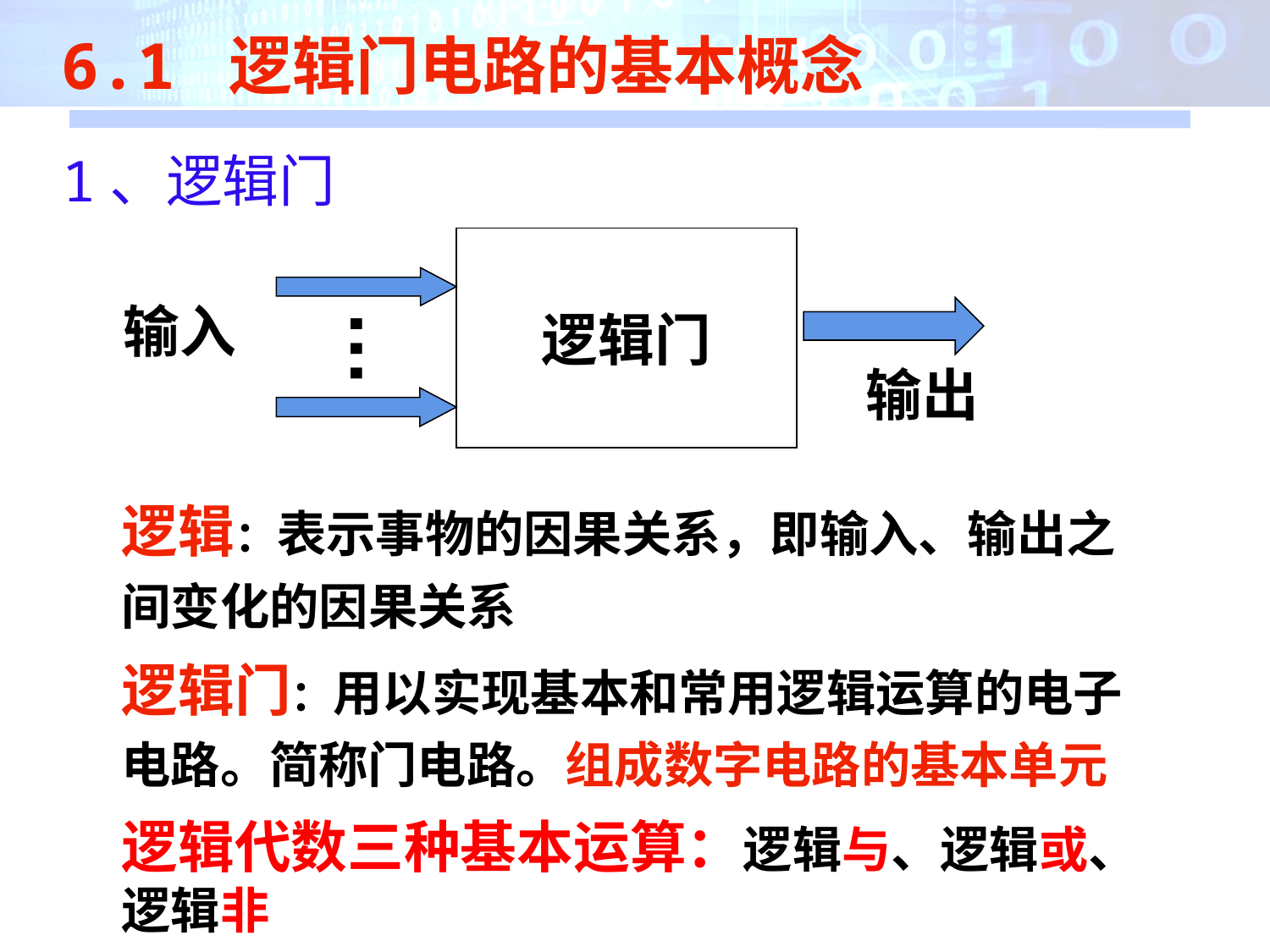

6.1 逻辑门电路的基本概念
1、逻辑门
逻辑门

输入

输出
…

逻辑：表示事物的因果关系，即输入、输出之 间变化的因果关系
逻辑门：用以实现基本和常用逻辑运算的电子电路。简称门电路。组成数字电路的基本单元
逻辑代数三种基本运算：逻辑与、逻辑或、逻辑非